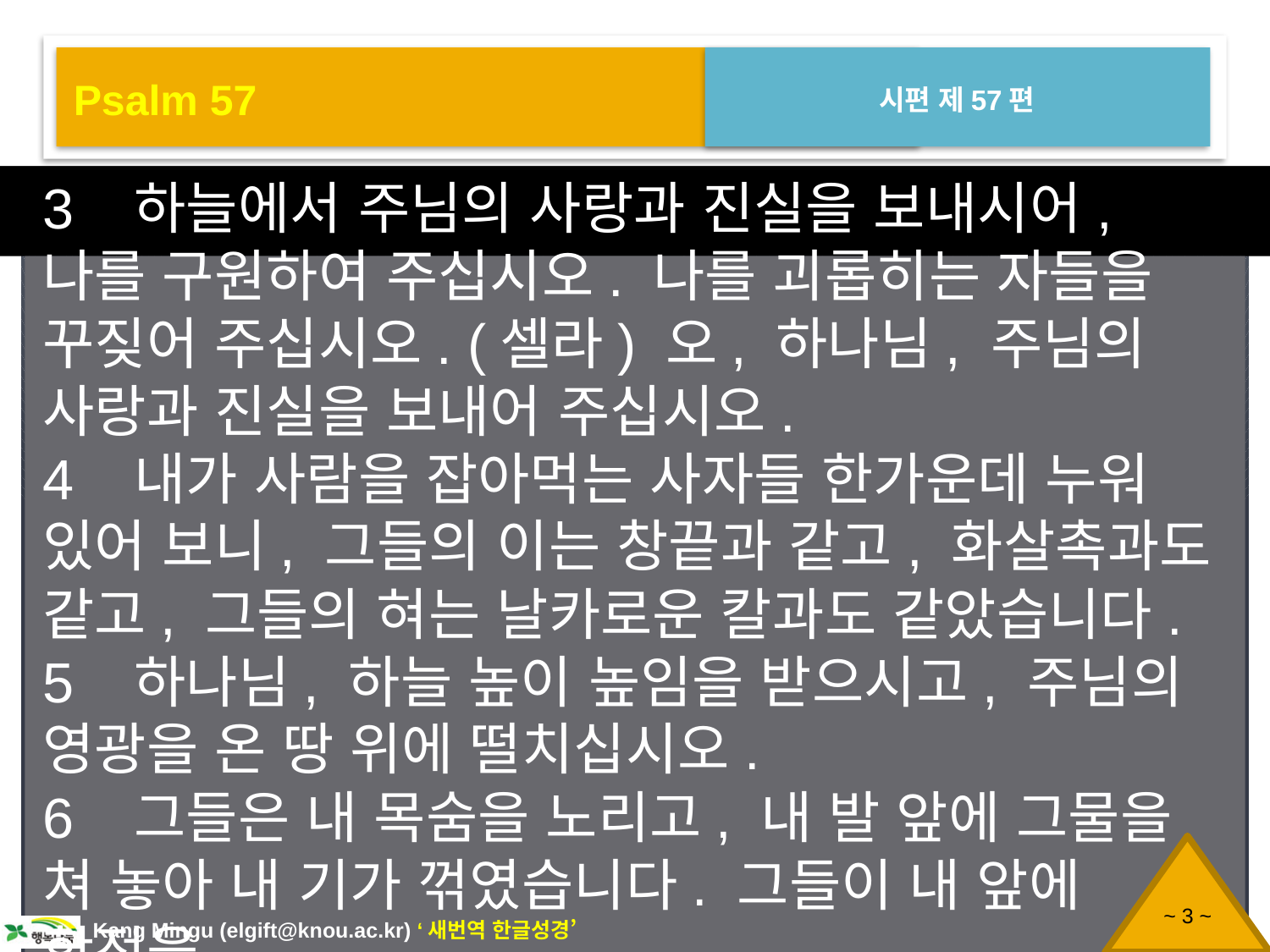

Psalm 57
시편 제57편
3   하늘에서 주님의 사랑과 진실을 보내시어, 나를 구원하여 주십시오. 나를 괴롭히는 자들을 꾸짖어 주십시오. (셀라) 오, 하나님, 주님의 사랑과 진실을 보내어 주십시오.
4   내가 사람을 잡아먹는 사자들 한가운데 누워 있어 보니, 그들의 이는 창끝과 같고, 화살촉과도 같고, 그들의 혀는 날카로운 칼과도 같았습니다.
5   하나님, 하늘 높이 높임을 받으시고, 주님의 영광을 온 땅 위에 떨치십시오.
6   그들은 내 목숨을 노리고, 내 발 앞에 그물을 쳐 놓아 내 기가 꺾였습니다. 그들이 내 앞에 함정을